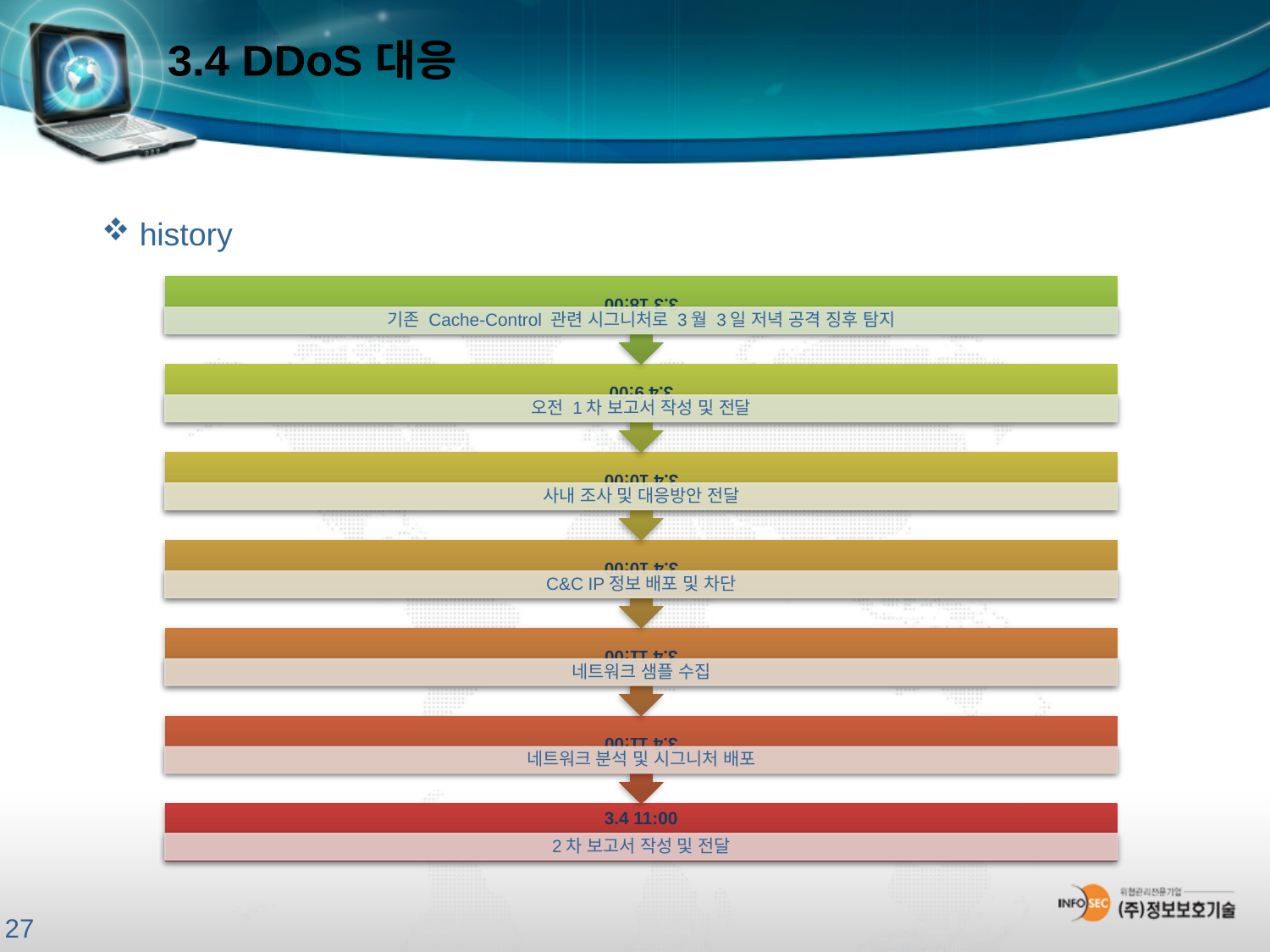

3.4 DDoS 대응
 history

3.4 11:00
2차 보고서 작성 및 전달
3.4 11:00
네트워크 분석 및 시그니처 배포
3.4 11:00
네트워크 샘플 수집
3.4 10:00
C&C IP정보 배포 및 차단
3.4 10:00
사내 조사 및 대응방안 전달
3.4 9:00
오전 1차 보고서 작성 및 전달
3.3 18:00
기존 Cache-Control 관련 시그니처로 3월 3일 저녁 공격 징후 탐지
4 / 27